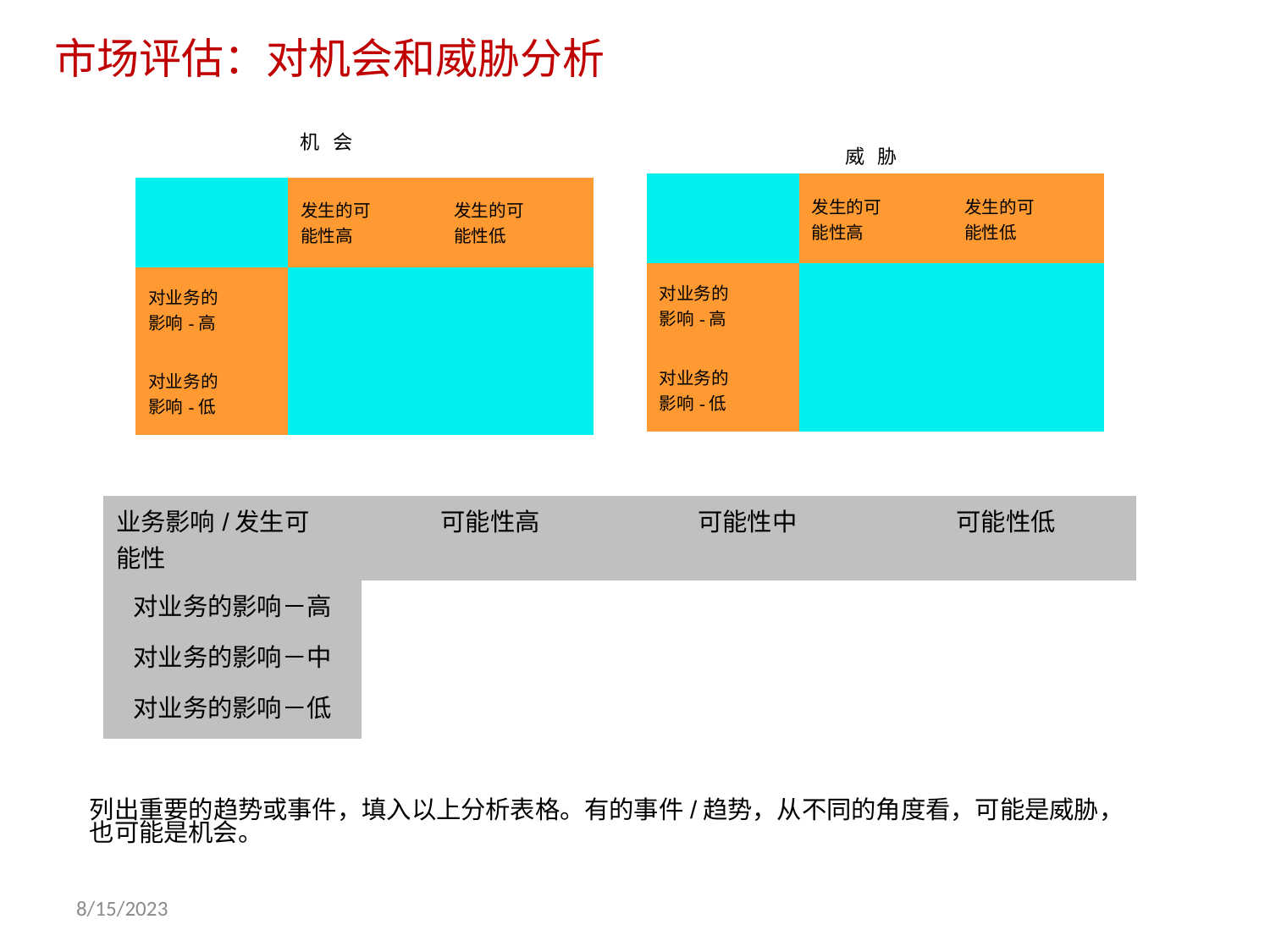

市场评估：对机会和威胁分析
机   会
威   胁
|  | 发生的可 能性高 | 发生的可 能性低 |
| --- | --- | --- |
| 对业务的 影响-高 |  |  |
| 对业务的 影响-低 |  |  |
|  | 发生的可 能性高 | 发生的可 能性低 |
| --- | --- | --- |
| 对业务的 影响-高 |  |  |
| 对业务的 影响-低 |  |  |
| 业务影响/发生可 能性 | 可能性高 | 可能性中 | 可能性低 |
| --- | --- | --- | --- |
| 对业务的影响－高 |  |  |  |
| 对业务的影响－中 |  |  |  |
| 对业务的影响－低 |  |  |  |
列出重要的趋势或事件，填入以上分析表格。有的事件/趋势，从不同的角度看，可能是威胁，
也可能是机会。
8/15/2023